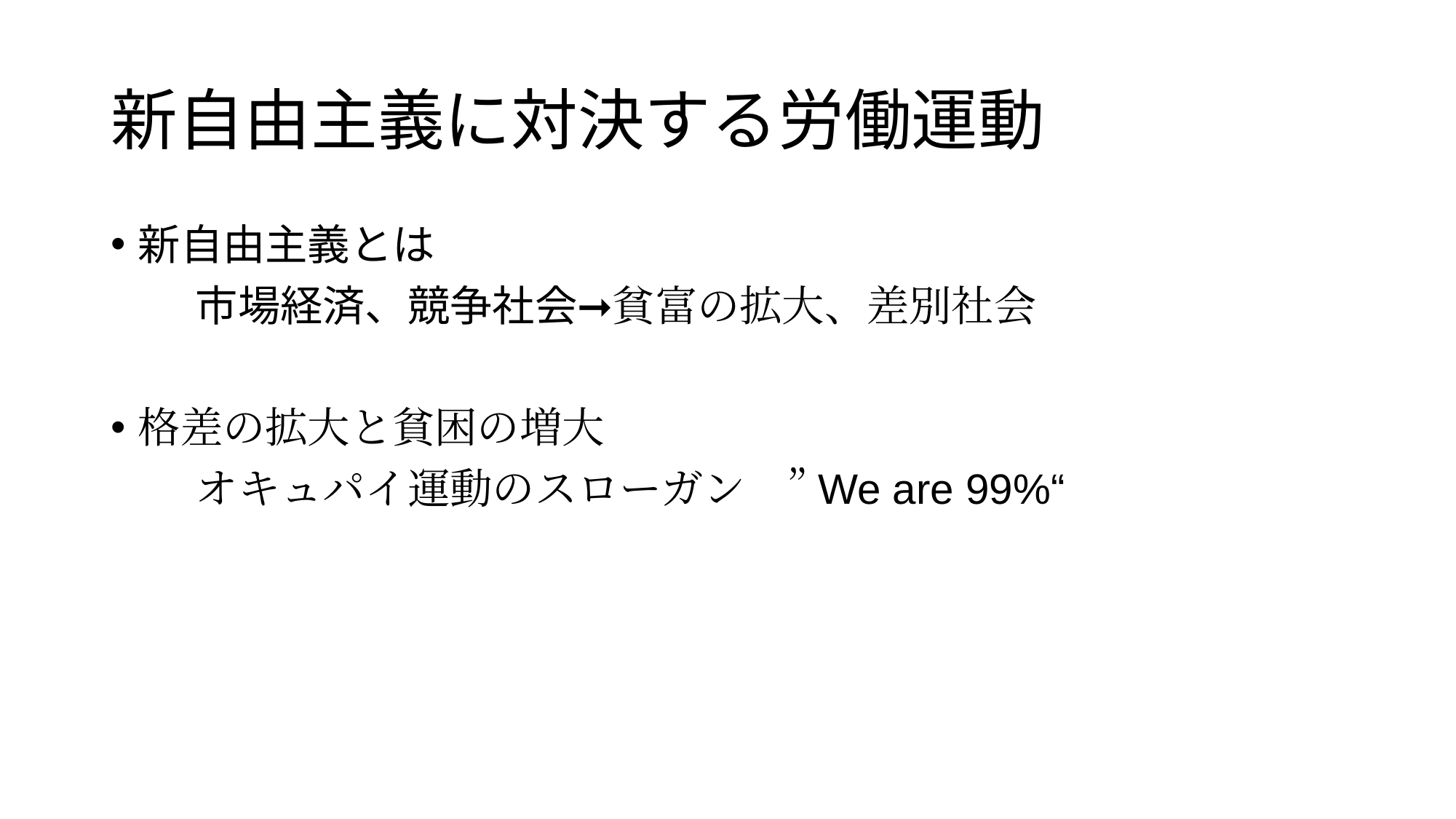

# 新自由主義に対決する労働運動
新自由主義とは
　　市場経済、競争社会➞貧富の拡大、差別社会

格差の拡大と貧困の増大
　　オキュパイ運動のスローガン　”We are 99%“